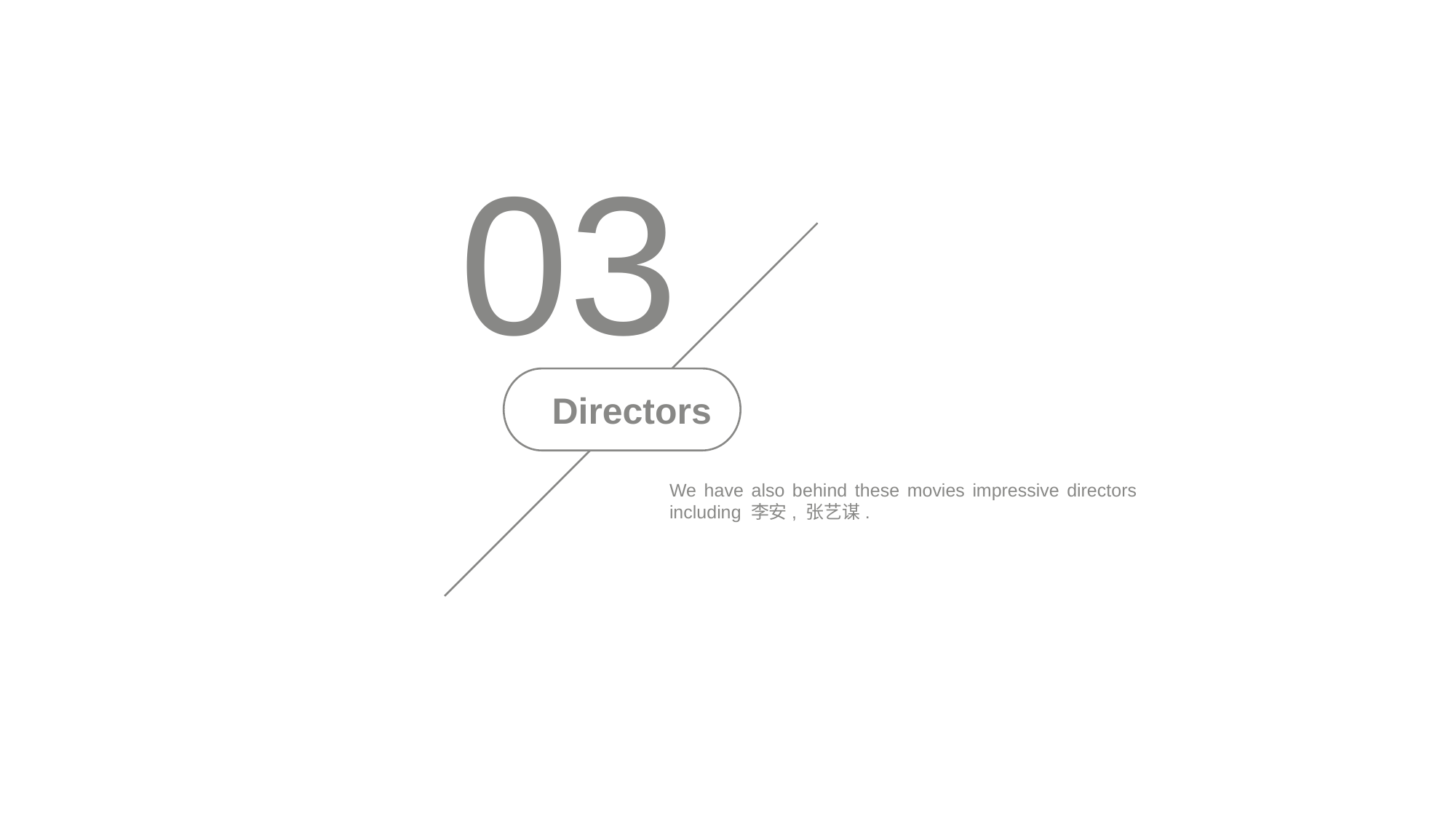

03

Directors
We have also behind these movies impressive directors including 李安, 张艺谋.